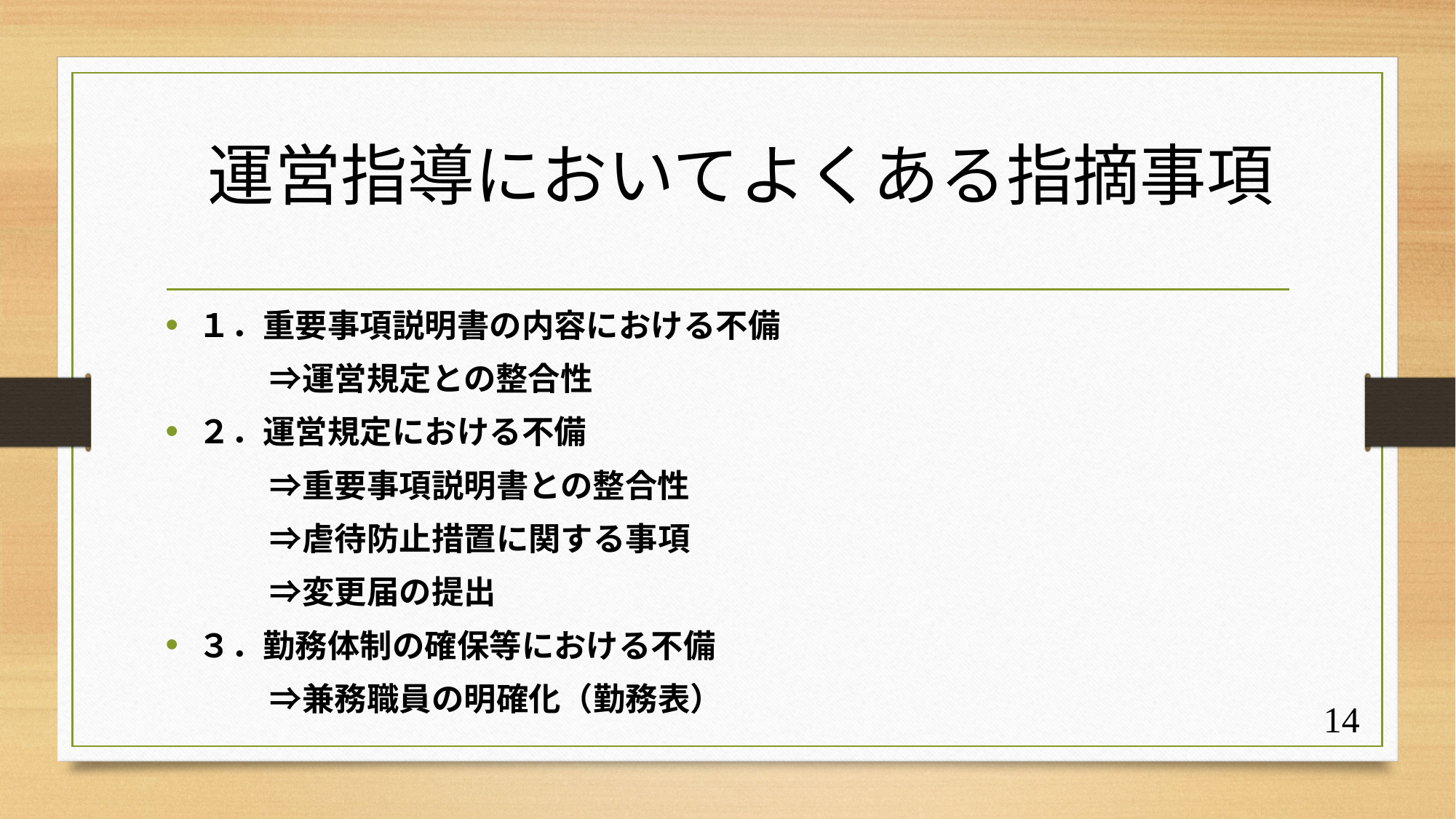

# 運営指導においてよくある指摘事項
１．重要事項説明書の内容における不備
　　　 ⇒運営規定との整合性
２．運営規定における不備
　　　 ⇒重要事項説明書との整合性
　　　 ⇒虐待防止措置に関する事項
　　　 ⇒変更届の提出
３．勤務体制の確保等における不備
　　　 ⇒兼務職員の明確化（勤務表）
14